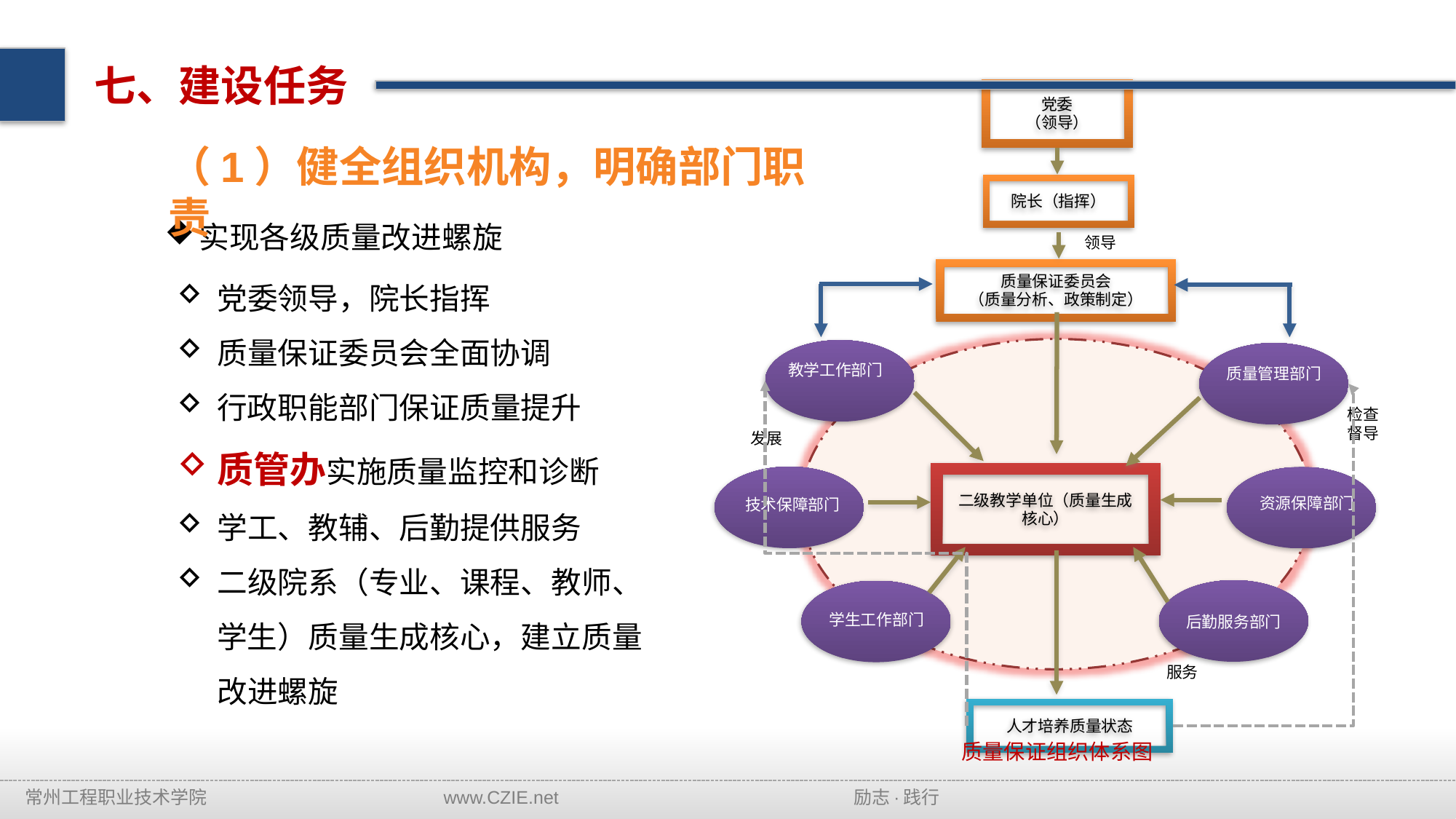

七、建设任务
党委
（领导）
院长（指挥）
领导
质量保证委员会
（质量分析、政策制定）

 教学工作部门
质量管理部门
检查
督导
发展
二级教学单位（质量生成核心）

资源保障部门
技术保障部门

学生工作部门
后勤服务部门
服务
人才培养质量状态

（1）健全组织机构，明确部门职责
实现各级质量改进螺旋
党委领导，院长指挥
质量保证委员会全面协调
行政职能部门保证质量提升
质管办实施质量监控和诊断
学工、教辅、后勤提供服务
二级院系（专业、课程、教师、学生）质量生成核心，建立质量改进螺旋
质量保证组织体系图